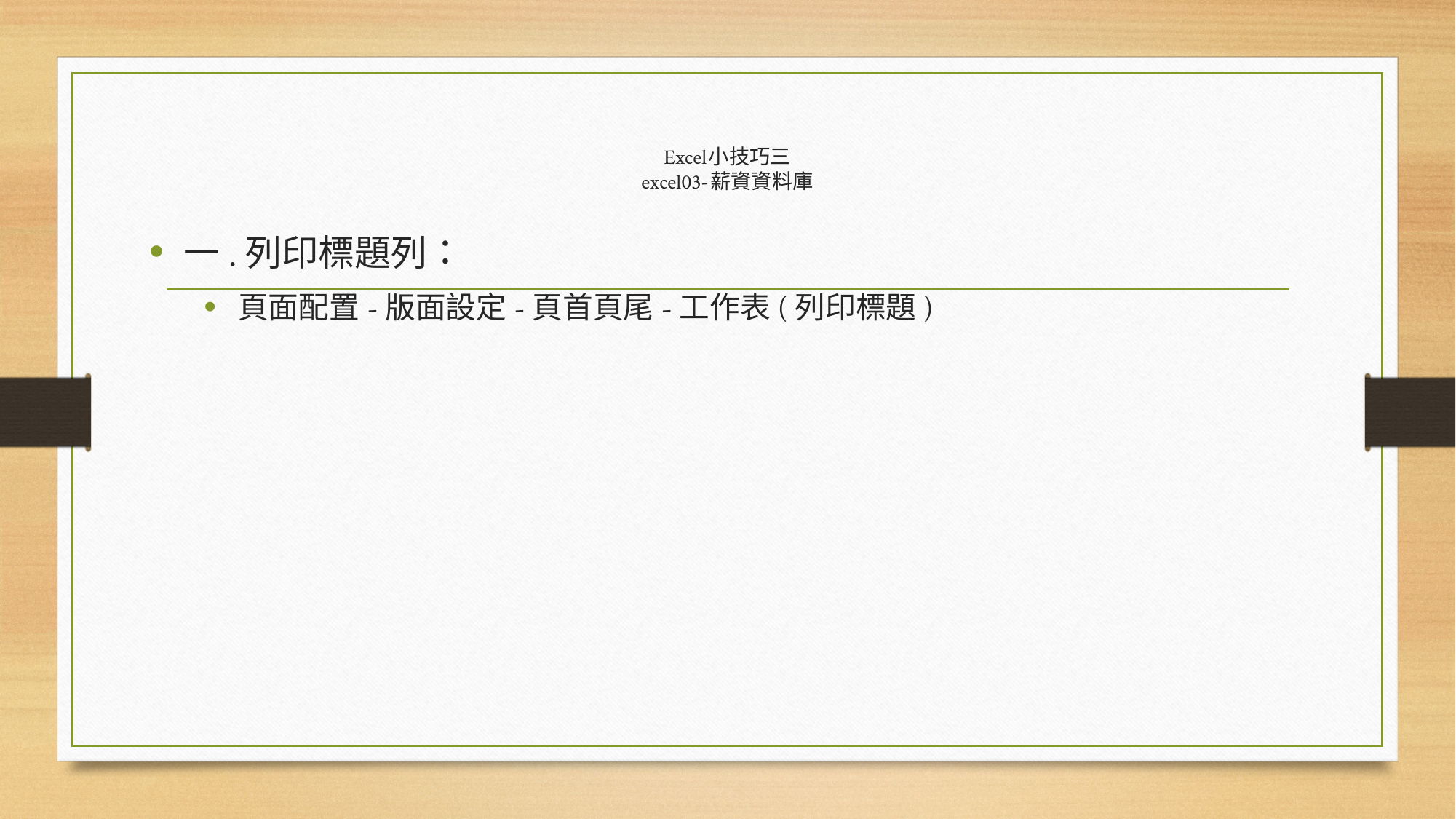

# Excel小技巧三 excel03-薪資資料庫
一.列印標題列：
頁面配置-版面設定-頁首頁尾-工作表(列印標題)